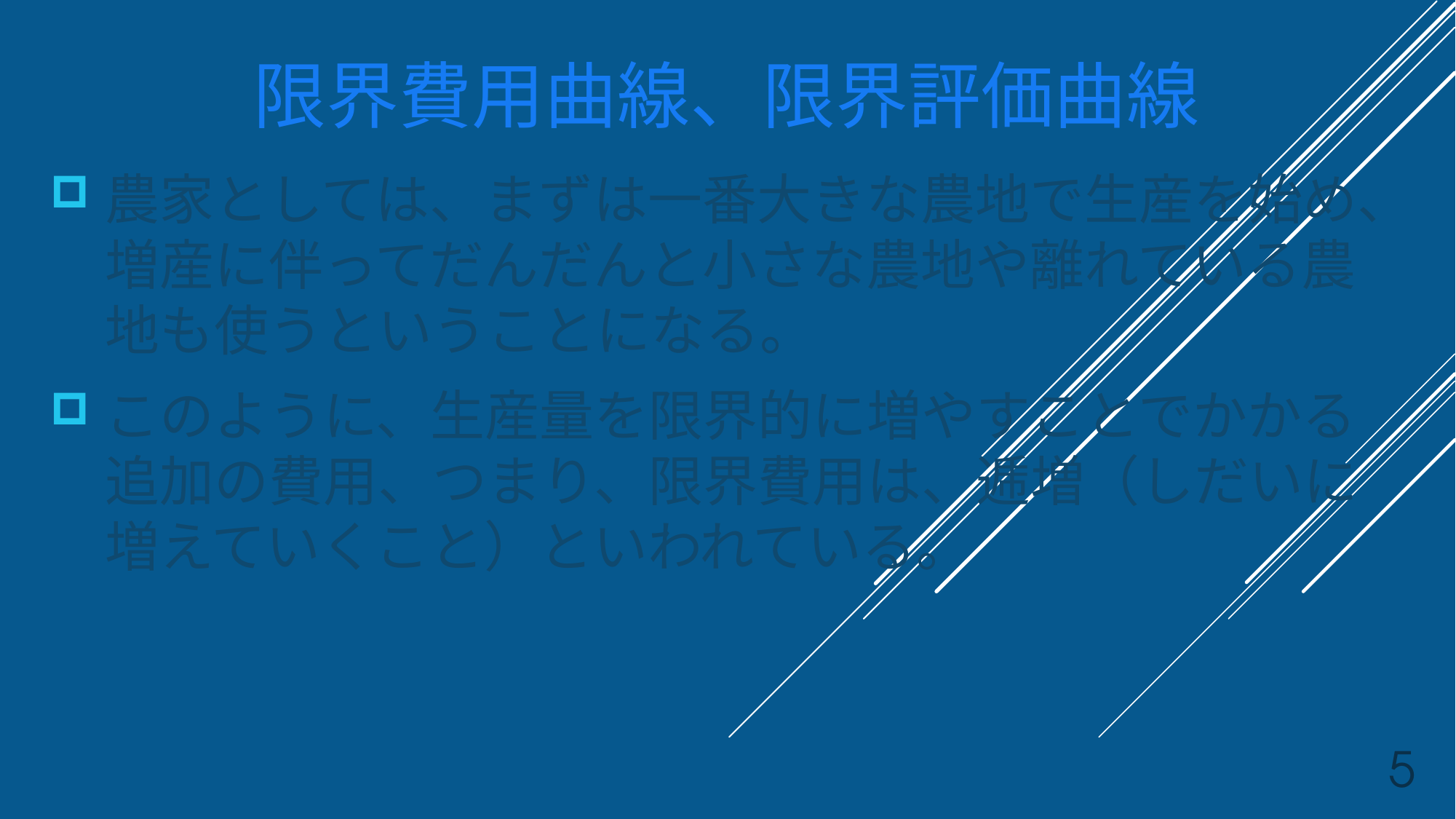

# 限界費用曲線、限界評価曲線
農家としては、まずは一番大きな農地で生産を始め、増産に伴ってだんだんと小さな農地や離れている農地も使うということになる。
このように、生産量を限界的に増やすことでかかる追加の費用、つまり、限界費用は、逓増（しだいに増えていくこと）といわれている。
5